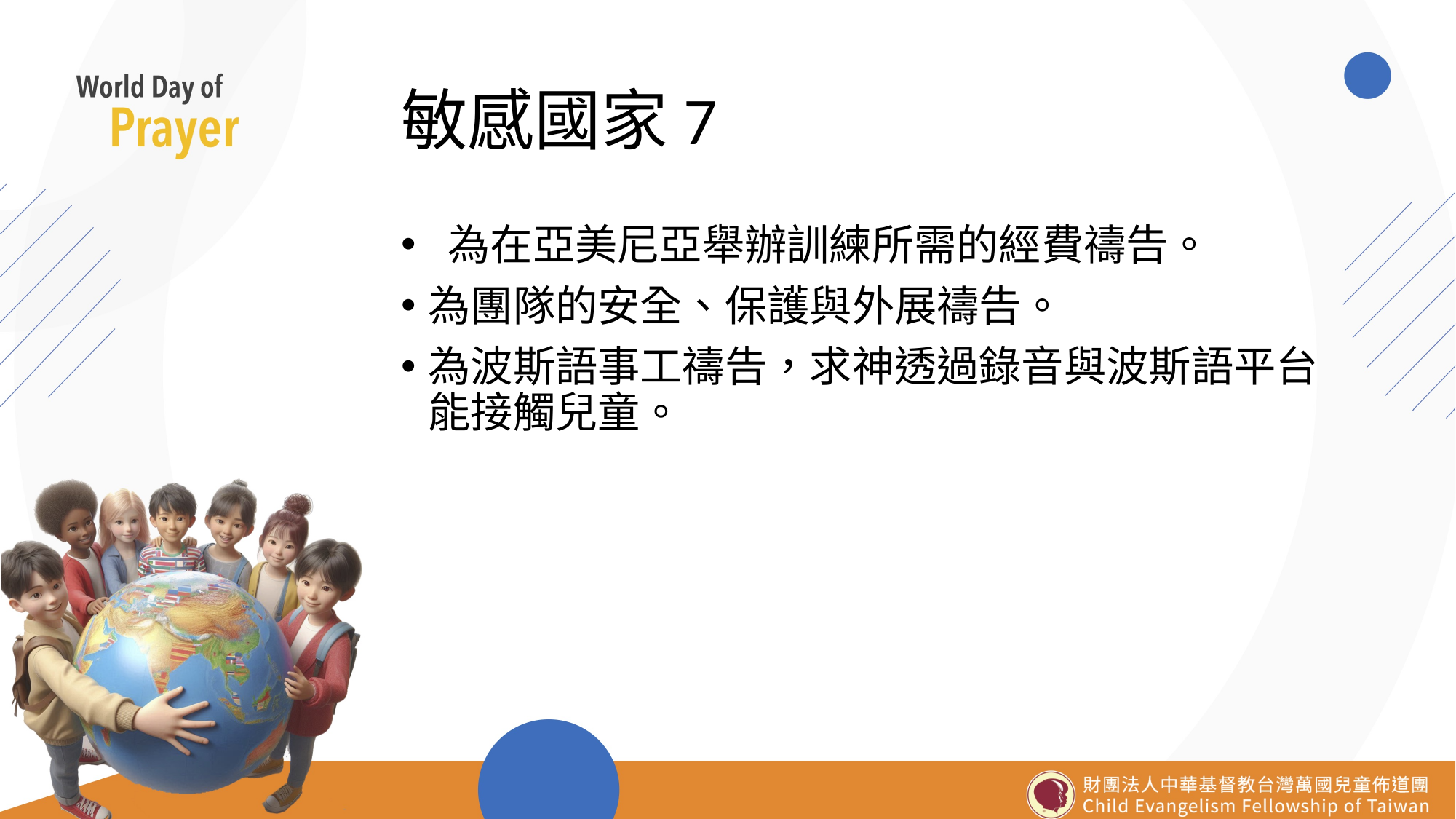

# 敏感國家7
 為在亞美尼亞舉辦訓練所需的經費禱告。
為團隊的安全、保護與外展禱告。
為波斯語事工禱告，求神透過錄音與波斯語平台能接觸兒童。